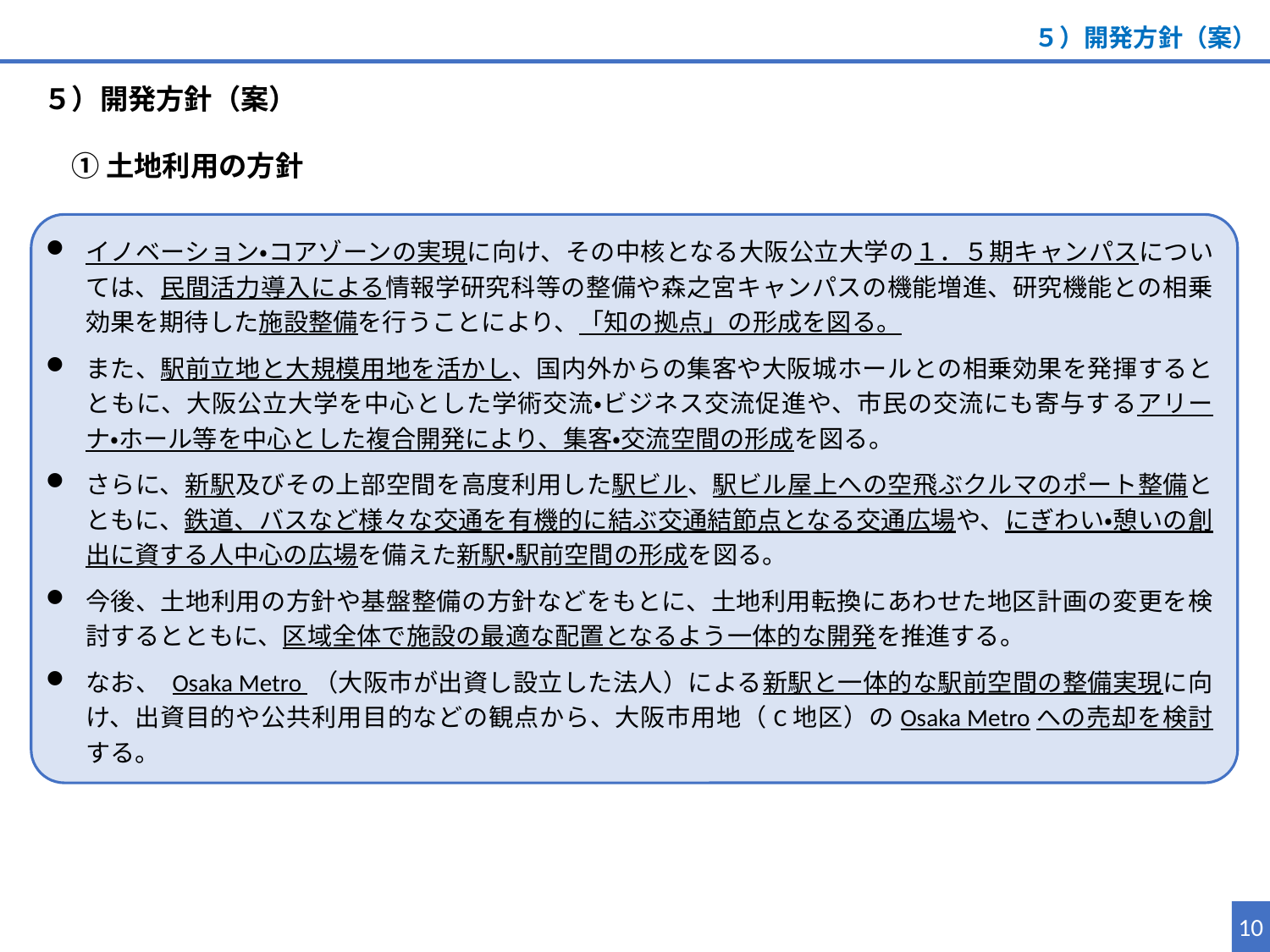

５）開発方針（案）
５）開発方針（案）

　① 土地利用の方針
イノベーション・コアゾーンの実現に向け、その中核となる大阪公立大学の１．５期キャンパスについては、民間活力導入による情報学研究科等の整備や森之宮キャンパスの機能増進、研究機能との相乗効果を期待した施設整備を行うことにより、「知の拠点」の形成を図る。
また、駅前立地と大規模用地を活かし、国内外からの集客や大阪城ホールとの相乗効果を発揮するとともに、大阪公立大学を中心とした学術交流・ビジネス交流促進や、市民の交流にも寄与するアリーナ・ホール等を中心とした複合開発により、集客・交流空間の形成を図る。
さらに、新駅及びその上部空間を高度利用した駅ビル、駅ビル屋上への空飛ぶクルマのポート整備とともに、鉄道、バスなど様々な交通を有機的に結ぶ交通結節点となる交通広場や、にぎわい・憩いの創出に資する人中心の広場を備えた新駅・駅前空間の形成を図る。
今後、土地利用の方針や基盤整備の方針などをもとに、土地利用転換にあわせた地区計画の変更を検討するとともに、区域全体で施設の最適な配置となるよう一体的な開発を推進する。
なお、 Osaka Metro （大阪市が出資し設立した法人）による新駅と一体的な駅前空間の整備実現に向け、出資目的や公共利用目的などの観点から、大阪市用地（C地区）のOsaka Metroへの売却を検討する。
10